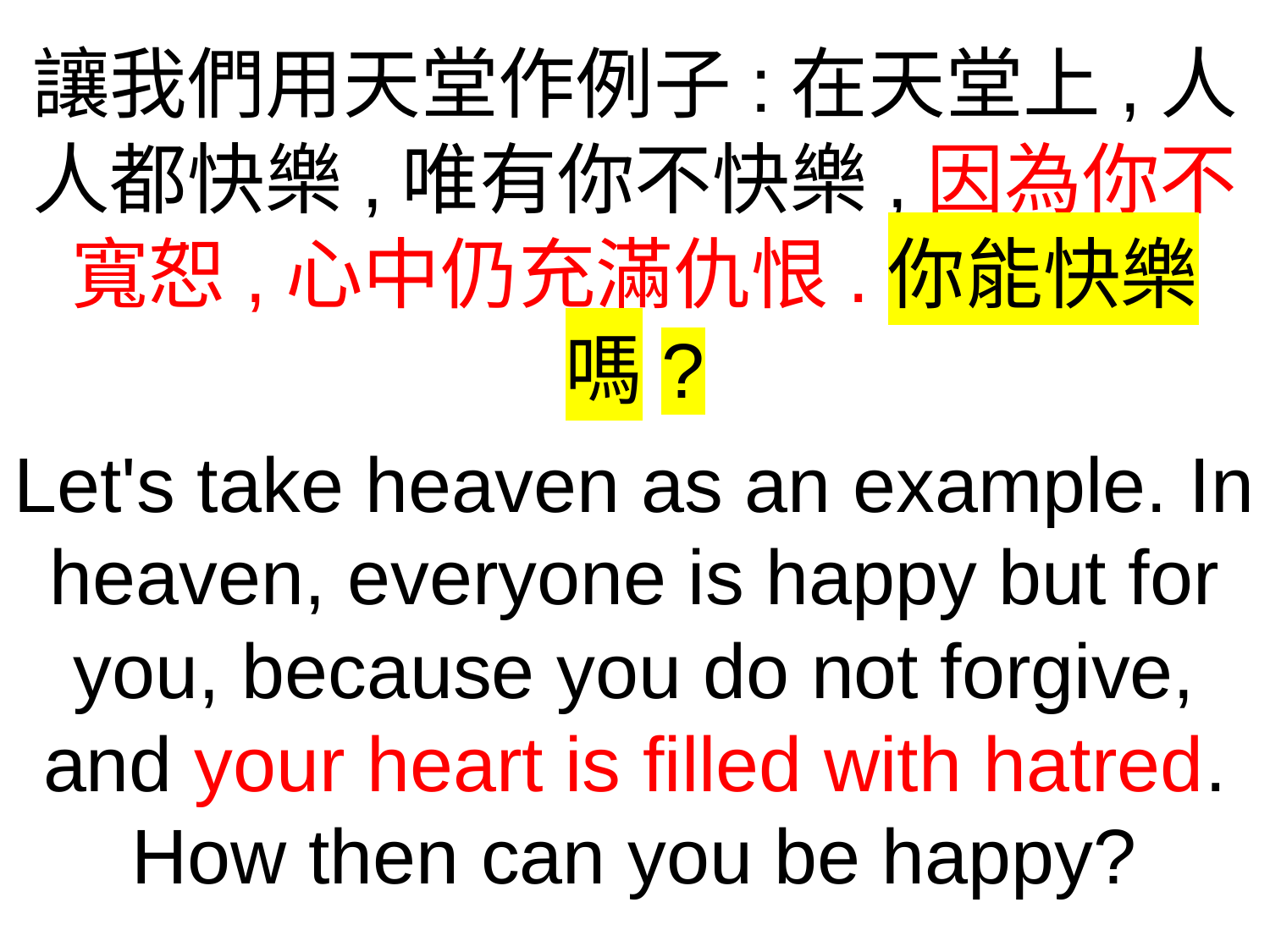

讓我們用天堂作例子:在天堂上,人人都快樂,唯有你不快樂,因為你不寬恕,心中仍充滿仇恨.你能快樂嗎?
Let's take heaven as an example. In heaven, everyone is happy but for you, because you do not forgive, and your heart is filled with hatred. How then can you be happy?